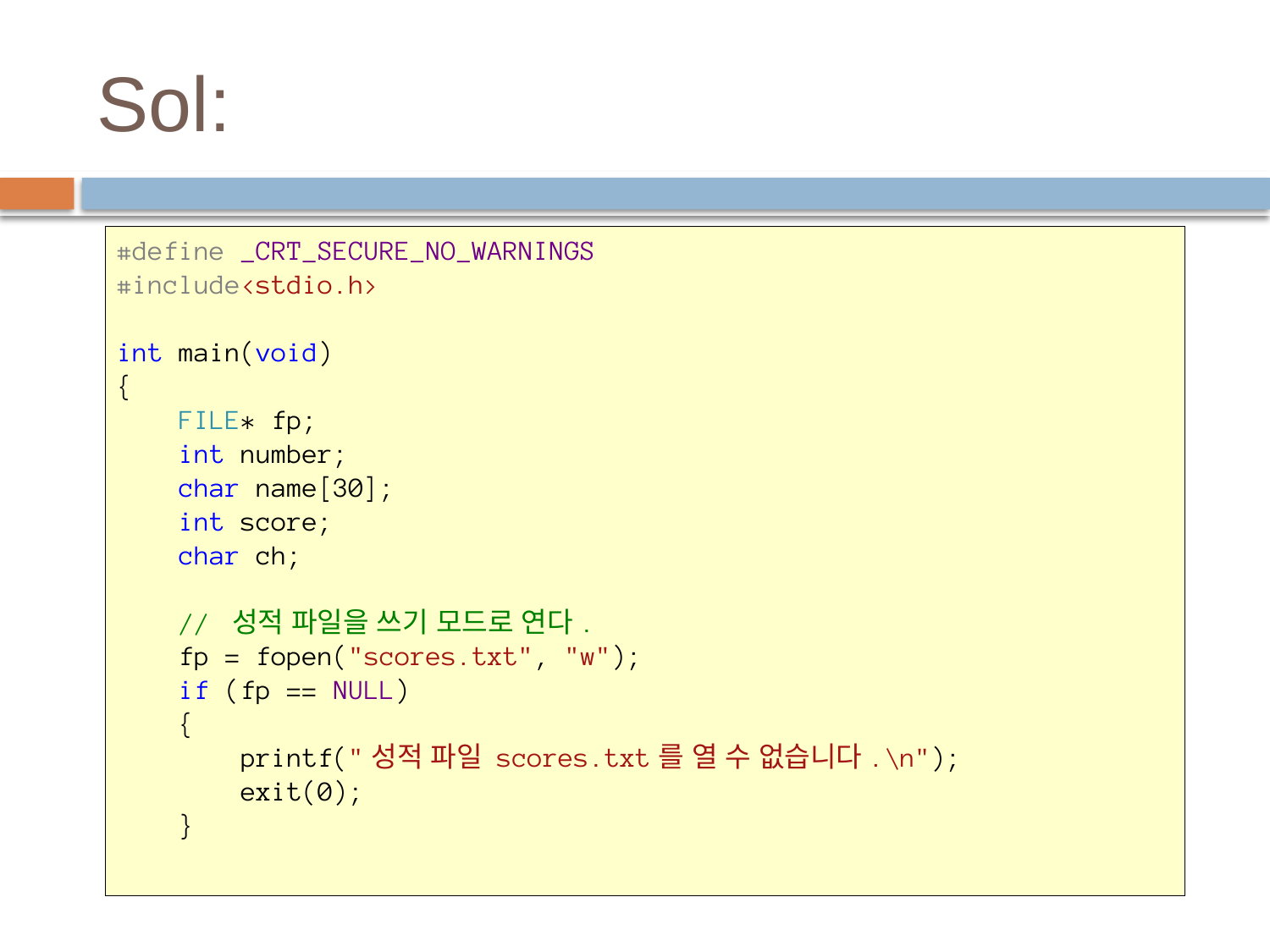

# Sol:
#define _CRT_SECURE_NO_WARNINGS
#include<stdio.h>

int main(void)
{
    FILE* fp;
    int number;
    char name[30];
    int score;
    char ch;

    // 성적 파일을 쓰기 모드로 연다.
    fp = fopen("scores.txt", "w");
    if (fp == NULL)
    {
        printf("성적 파일 scores.txt를 열 수 없습니다.\n");
        exit(0);
    }